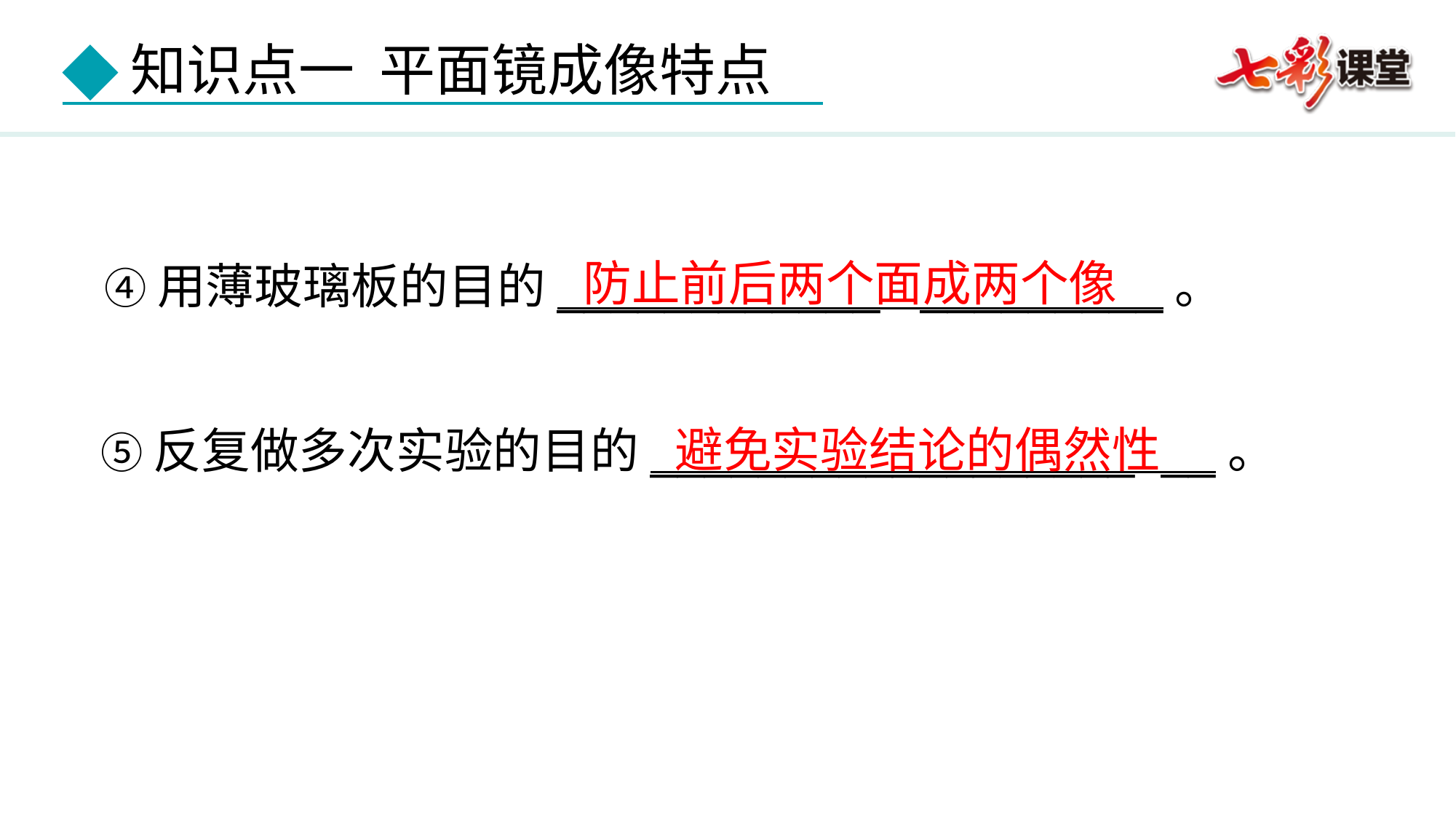

防止前后两个面成两个像
④用薄玻璃板的目的____________   _________。
避免实验结论的偶然性
⑤反复做多次实验的目的__________________  __。